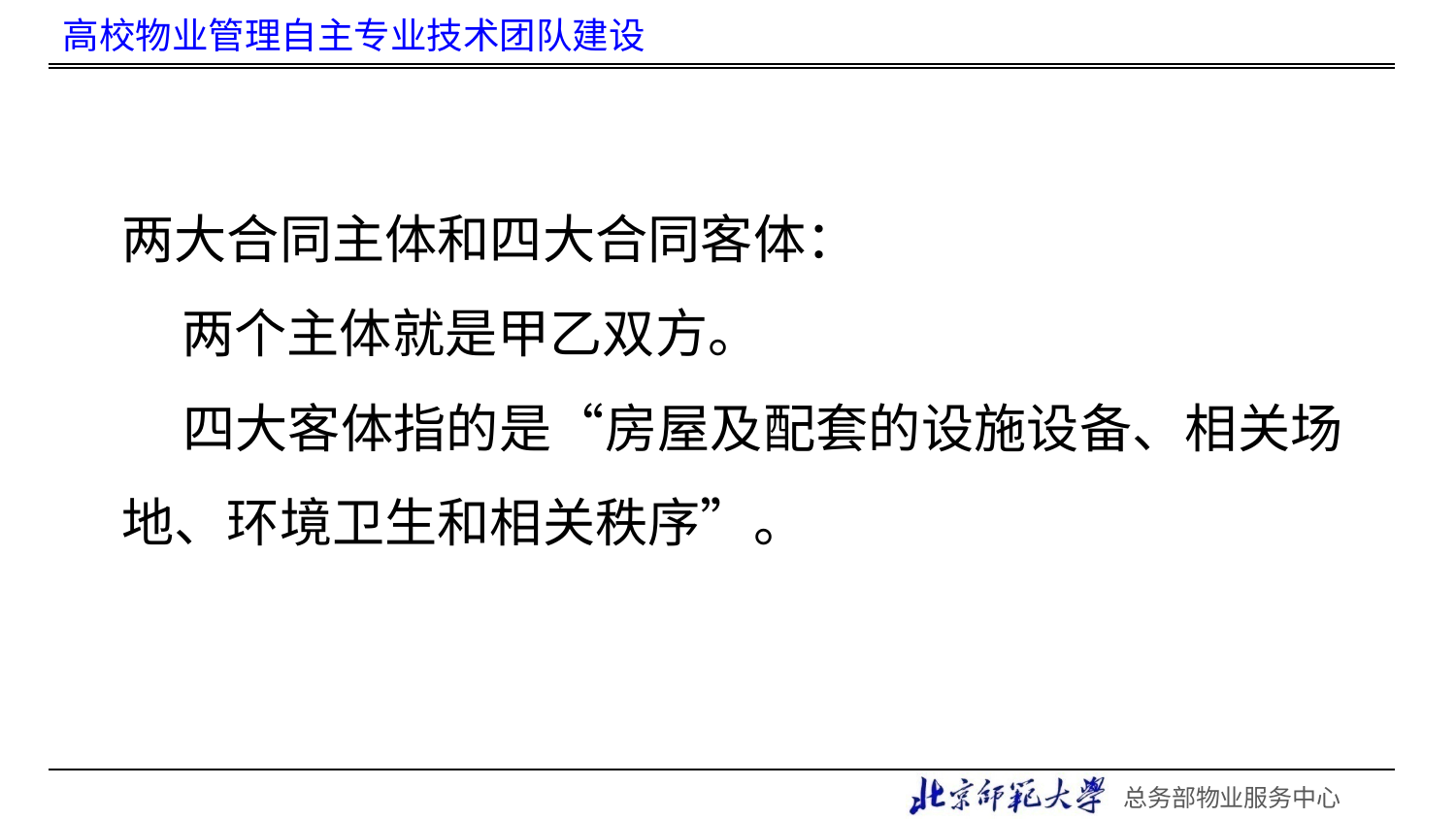

两大合同主体和四大合同客体：
    两个主体就是甲乙双方。
    四大客体指的是“房屋及配套的设施设备、相关场地、环境卫生和相关秩序”。